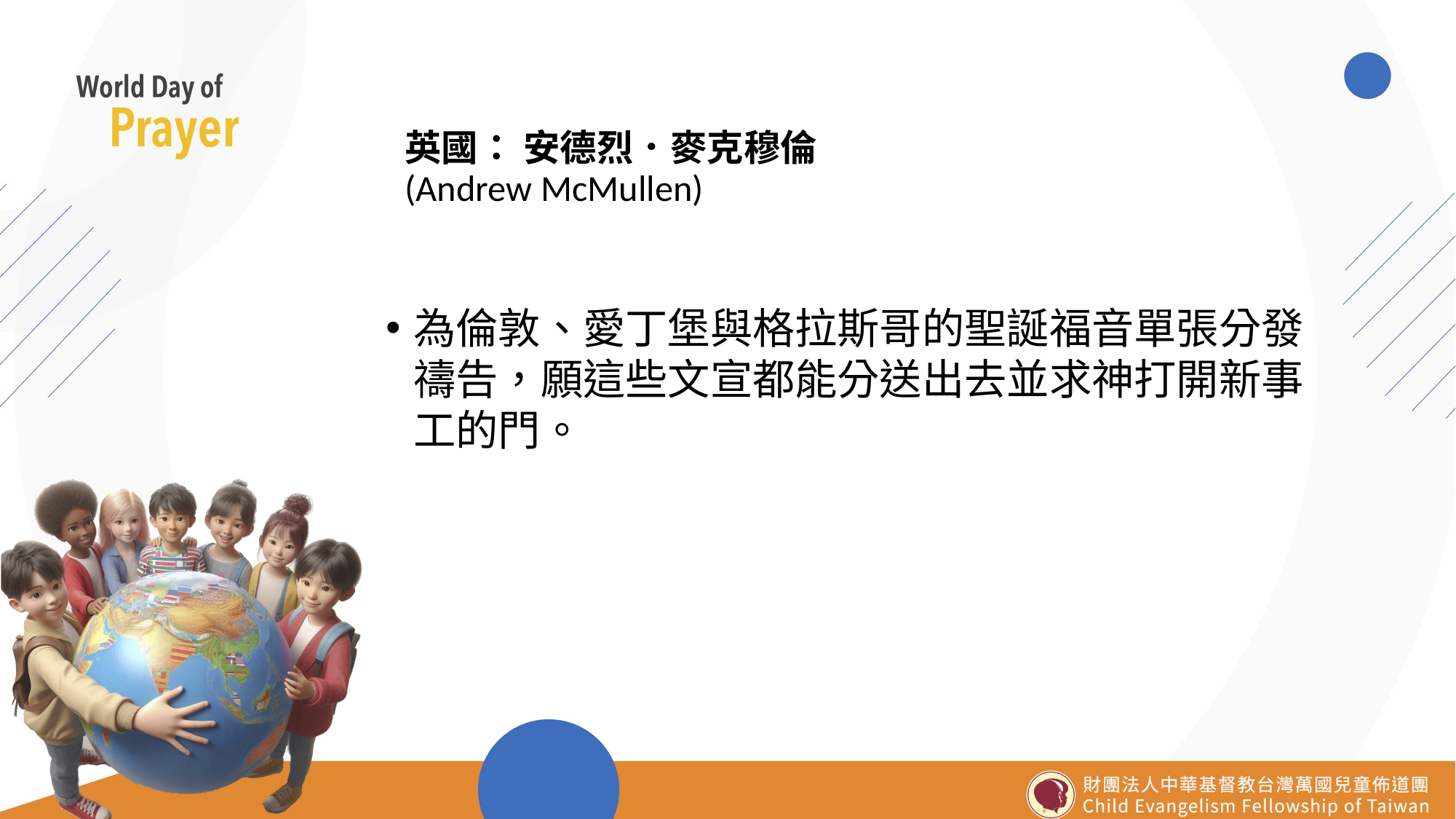

# 英國： 安德烈．麥克穆倫 (Andrew McMullen)
為倫敦、愛丁堡與格拉斯哥的聖誕福音單張分發禱告，願這些文宣都能分送出去並求神打開新事工的門。